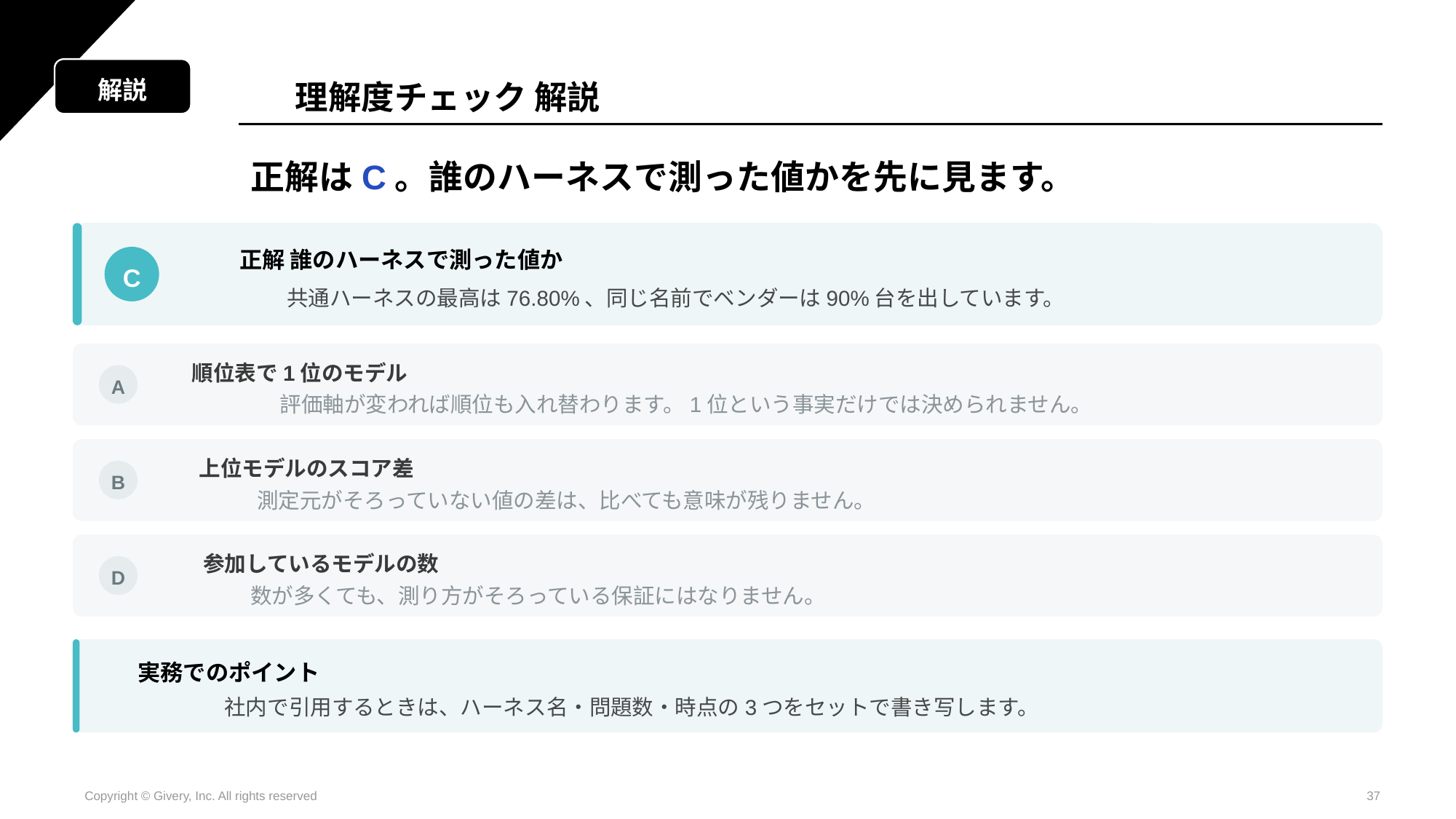

解説
理解度チェック 解説

正解はC。誰のハーネスで測った値かを先に見ます。

正解 誰のハーネスで測った値か

C
共通ハーネスの最高は76.80%、同じ名前でベンダーは90%台を出しています。

順位表で1位のモデル

A
評価軸が変われば順位も入れ替わります。1位という事実だけでは決められません。

上位モデルのスコア差

B
測定元がそろっていない値の差は、比べても意味が残りません。

参加しているモデルの数

D
数が多くても、測り方がそろっている保証にはなりません。

実務でのポイント
社内で引用するときは、ハーネス名・問題数・時点の3つをセットで書き写します。
Copyright © Givery, Inc. All rights reserved
37